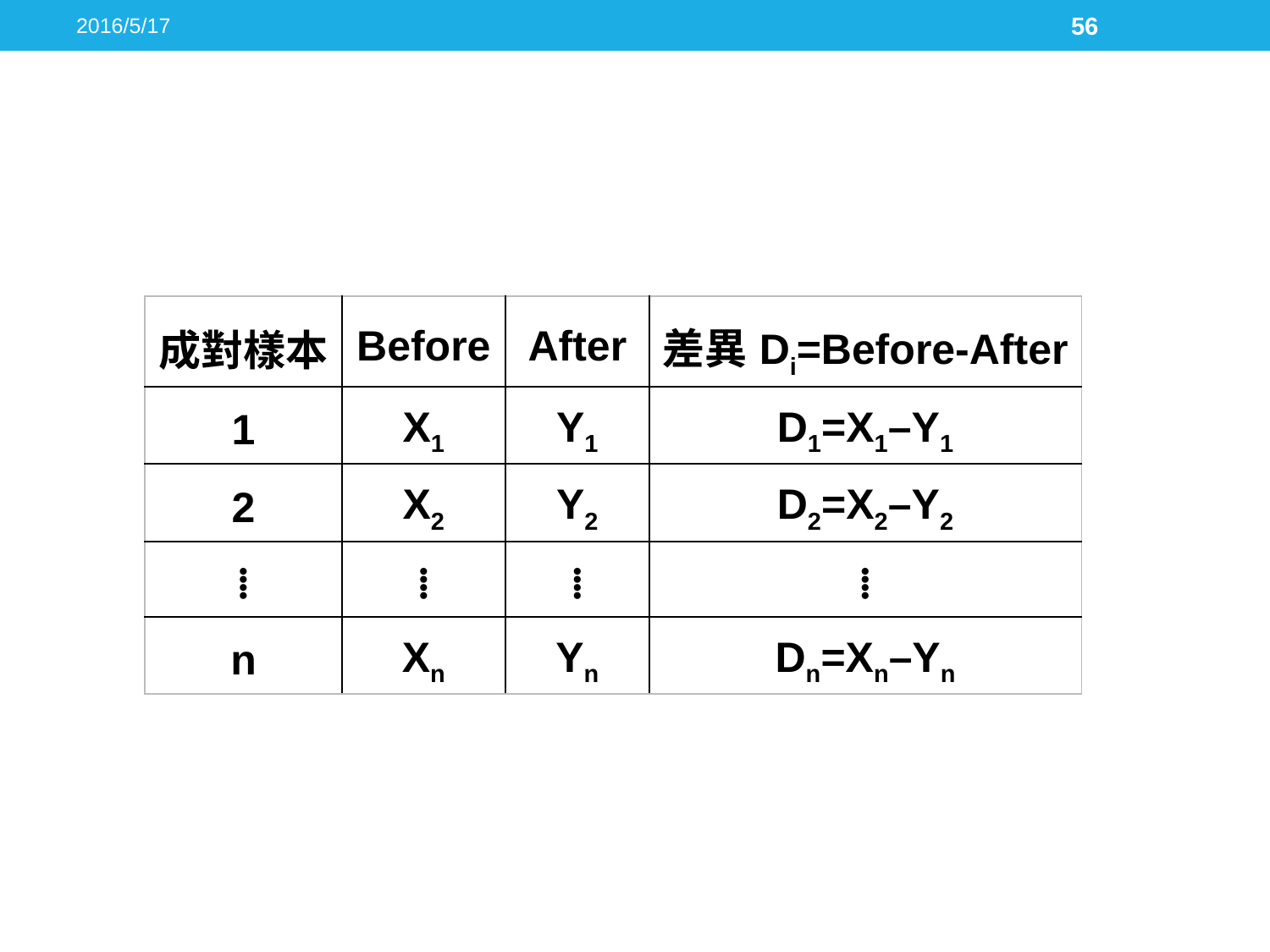

2016/5/17
56
#
| 成對樣本 | Before | After | 差異Di=Before-After |
| --- | --- | --- | --- |
| 1 | X1 | Y1 | D1=X1–Y1 |
| 2 | X2 | Y2 | D2=X2–Y2 |
| ⁞ | ⁞ | ⁞ | ⁞ |
| n | Xn | Yn | Dn=Xn–Yn |